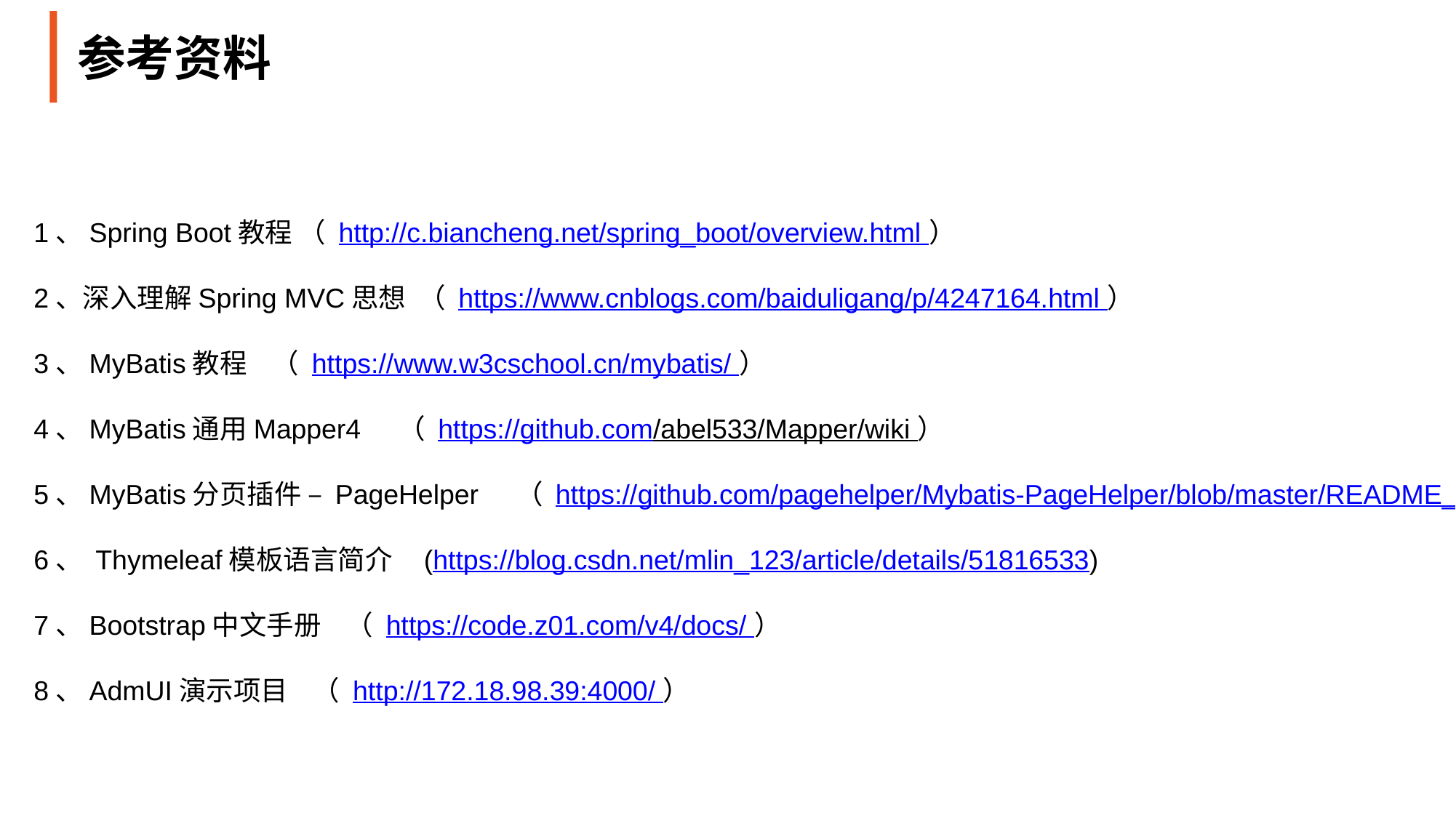

# 参考资料
1、Spring Boot教程 （ http://c.biancheng.net/spring_boot/overview.html ）
2、深入理解Spring MVC思想  （ https://www.cnblogs.com/baiduligang/p/4247164.html ）
3、MyBatis教程    （ https://www.w3cschool.cn/mybatis/ ）
4、MyBatis通用Mapper4    （ https://github.com/abel533/Mapper/wiki ）
5、MyBatis分页插件 – PageHelper    （ https://github.com/pagehelper/Mybatis-PageHelper/blob/master/README_zh.md ）
6、 Thymeleaf模板语言简介    (https://blog.csdn.net/mlin_123/article/details/51816533)
7、Bootstrap中文手册    （ https://code.z01.com/v4/docs/ ）
8、AdmUI演示项目    （ http://172.18.98.39:4000/ ）